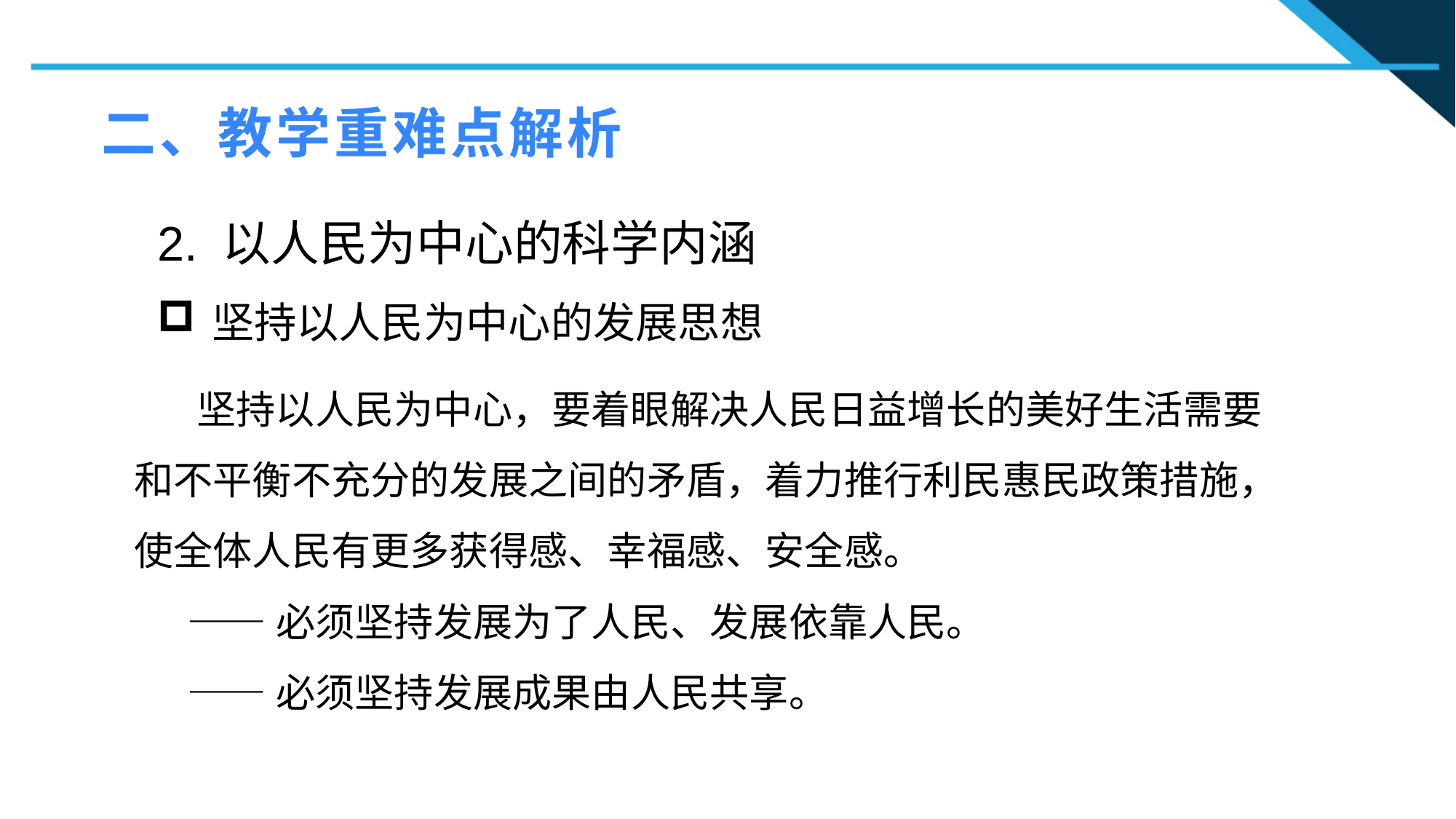

二、教学重难点解析
2. 以人民为中心的科学内涵
坚持以人民为中心的发展思想

1
      坚持以人民为中心，要着眼解决人民日益增长的美好生活需要和不平衡不充分的发展之间的矛盾，着力推行利民惠民政策措施，使全体人民有更多获得感、幸福感、安全感。
      ——必须坚持发展为了人民、发展依靠人民。
      ——必须坚持发展成果由人民共享。
2
2
n